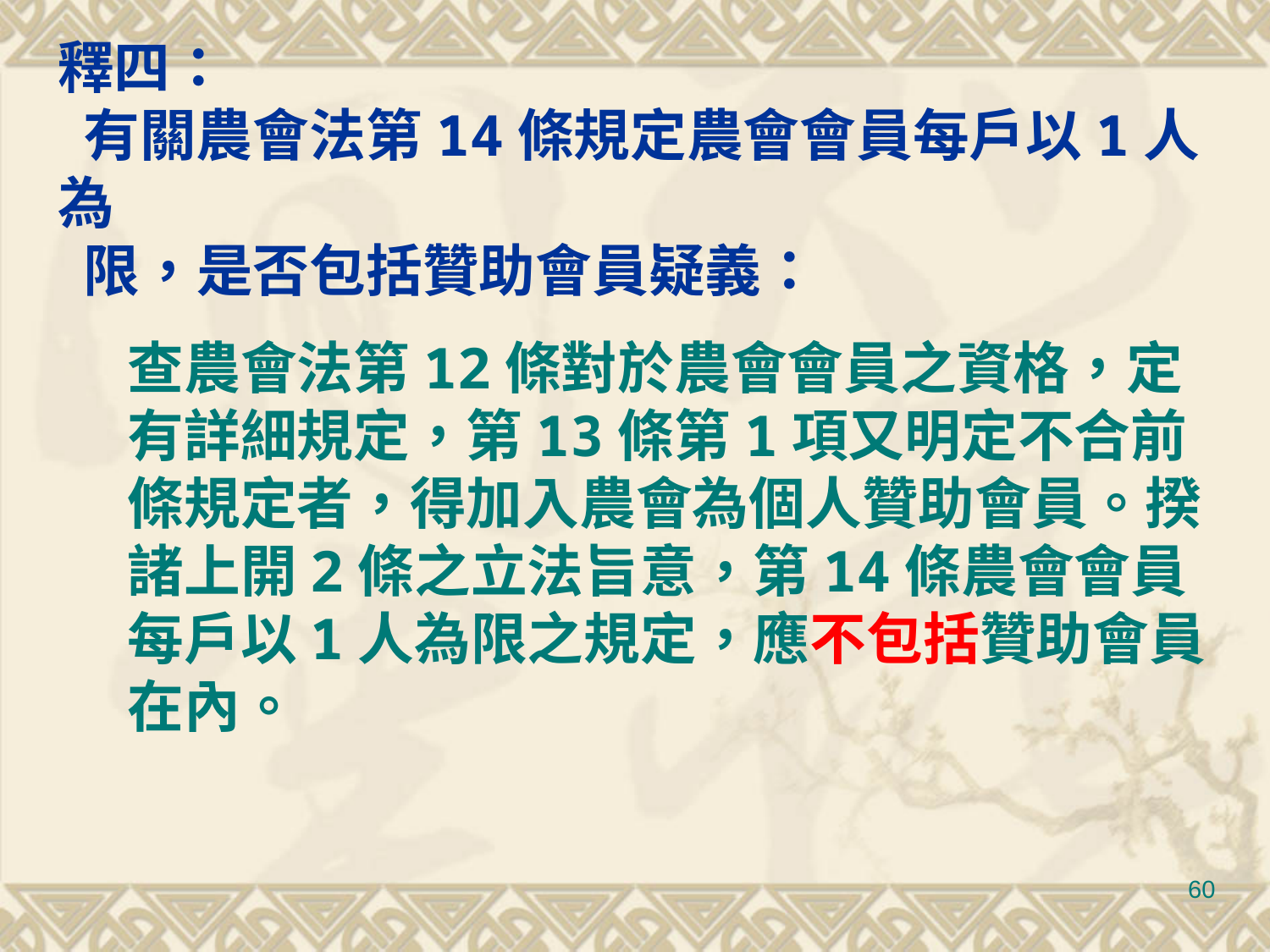

# 釋四： 有關農會法第14條規定農會會員每戶以1人為 限，是否包括贊助會員疑義：
查農會法第12條對於農會會員之資格，定有詳細規定，第13條第1項又明定不合前條規定者，得加入農會為個人贊助會員。揆諸上開2條之立法旨意，第14條農會會員每戶以1人為限之規定，應不包括贊助會員在內。
60